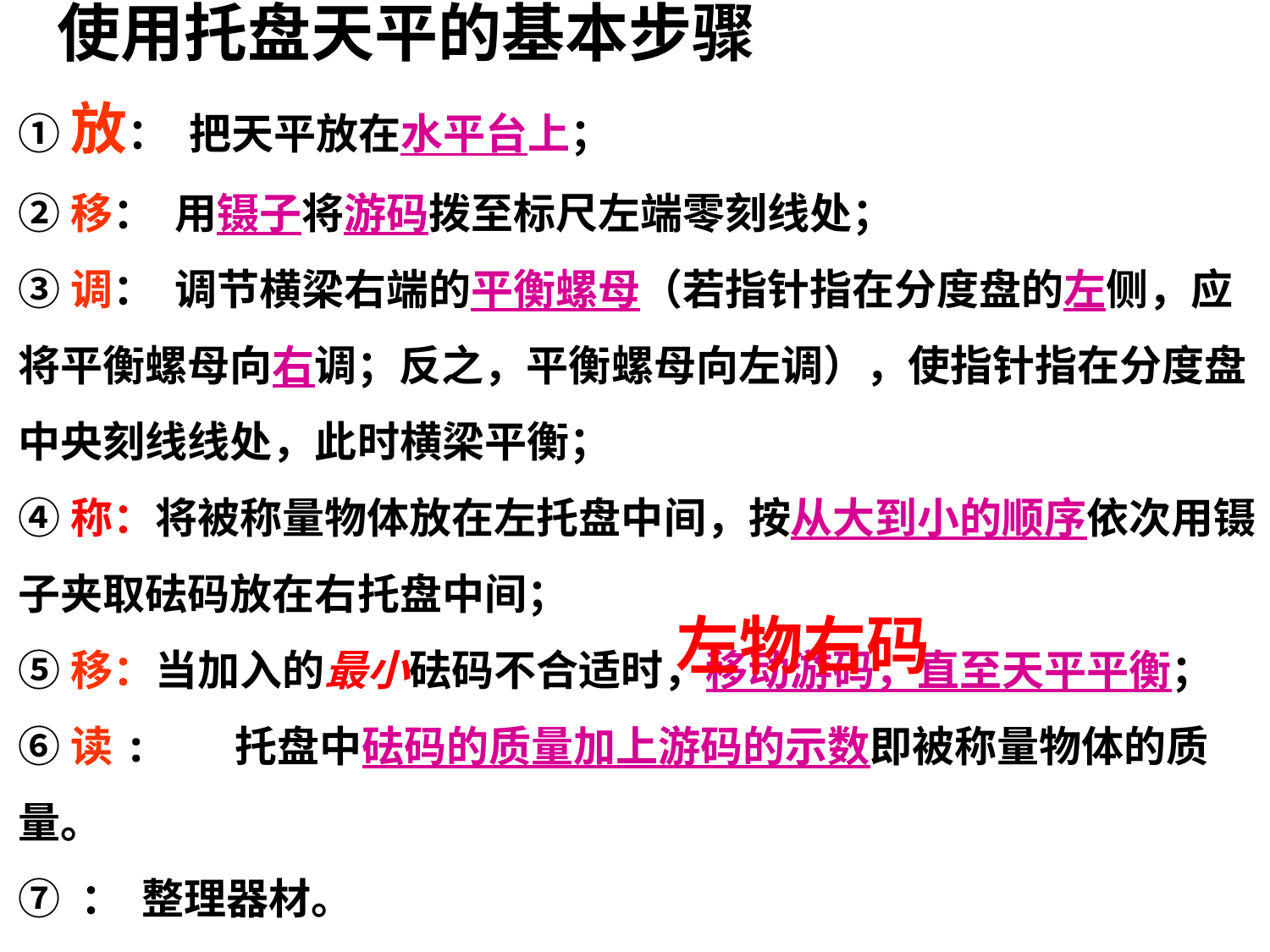

使用托盘天平的基本步骤
①放：  把天平放在水平台上；
②移：  用镊子将游码拨至标尺左端零刻线处；
③调：  调节横梁右端的平衡螺母（若指针指在分度盘的左侧，应将平衡螺母向右调；反之，平衡螺母向左调），使指针指在分度盘中央刻线线处，此时横梁平衡；
④称：将被称量物体放在左托盘中间，按从大到小的顺序依次用镊子夹取砝码放在右托盘中间；
⑤移：当加入的最小砝码不合适时，移动游码，直至天平平衡；
⑥读:   托盘中砝码的质量加上游码的示数即被称量物体的质量。
⑦ ：  整理器材。
左物右码